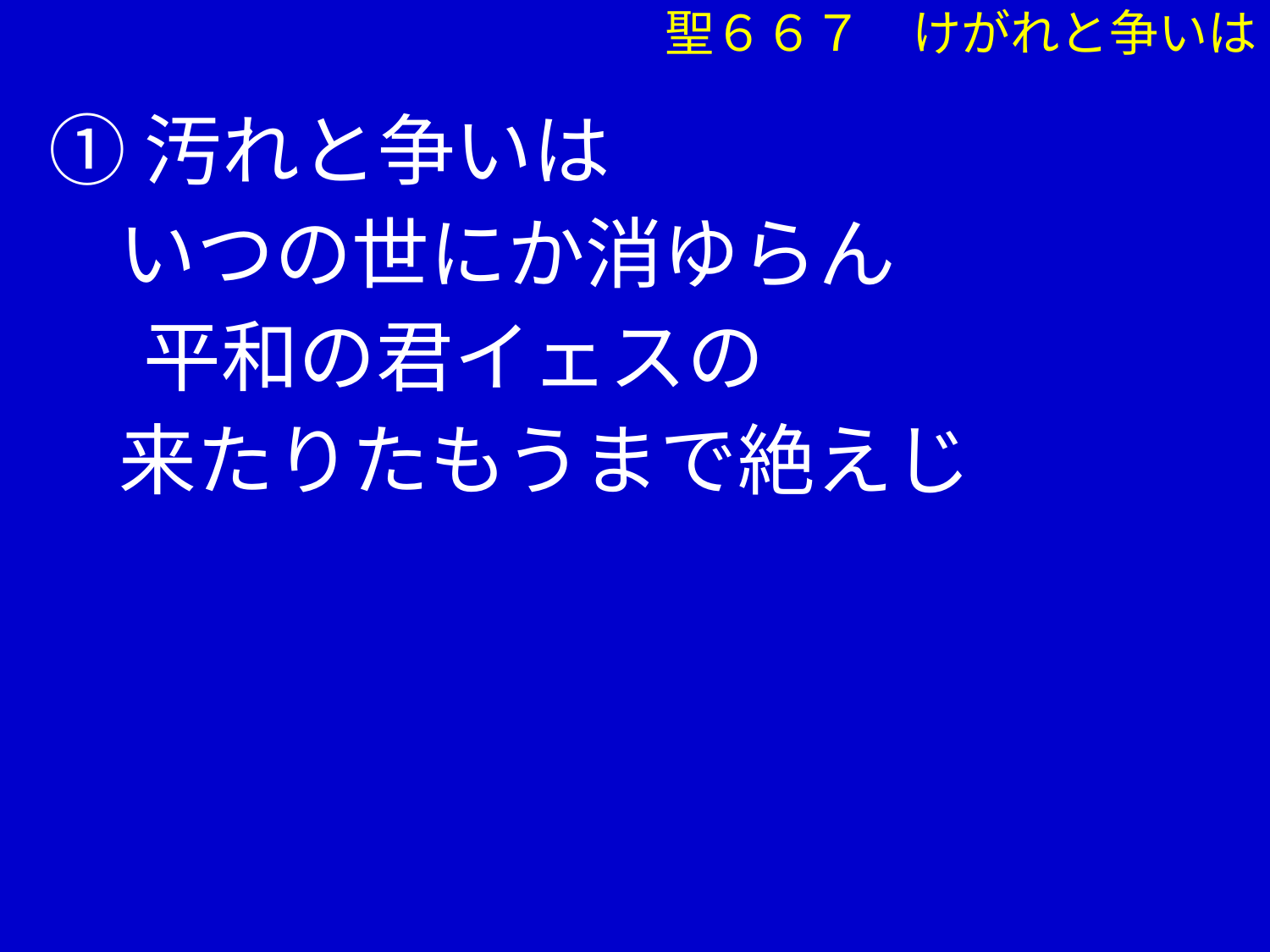

①汚れと争いは
   いつの世にか消ゆらん
　 平和の君イェスの
   来たりたもうまで絶えじ
聖６６７　けがれと争いは